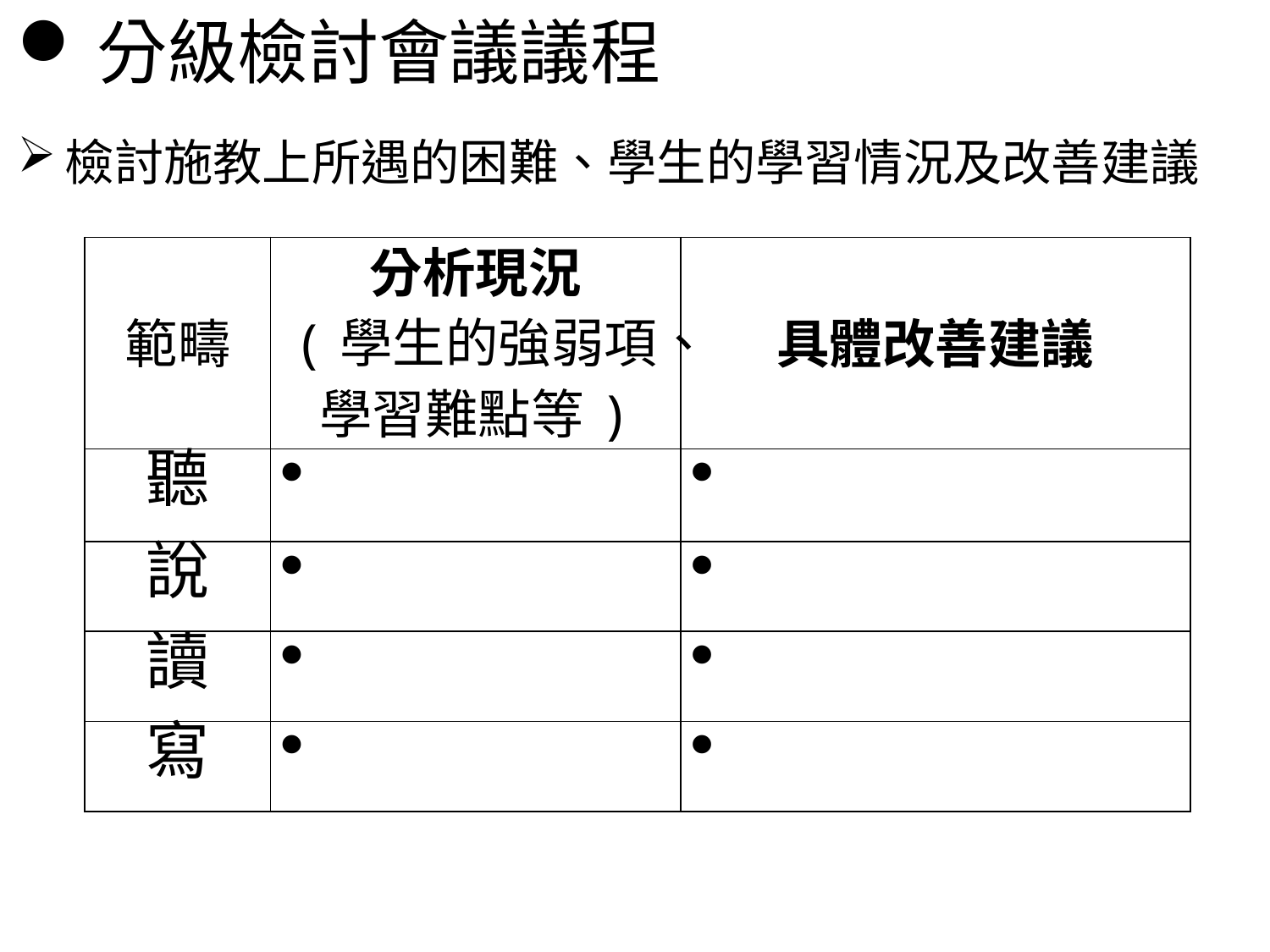

分級檢討會議議程
檢討施教上所遇的困難、學生的學習情況及改善建議
| 範疇 | 分析現況 (學生的強弱項、學習難點等) | 具體改善建議 |
| --- | --- | --- |
| 聽 |  |  |
| 說 |  |  |
| 讀 |  |  |
| 寫 |  |  |